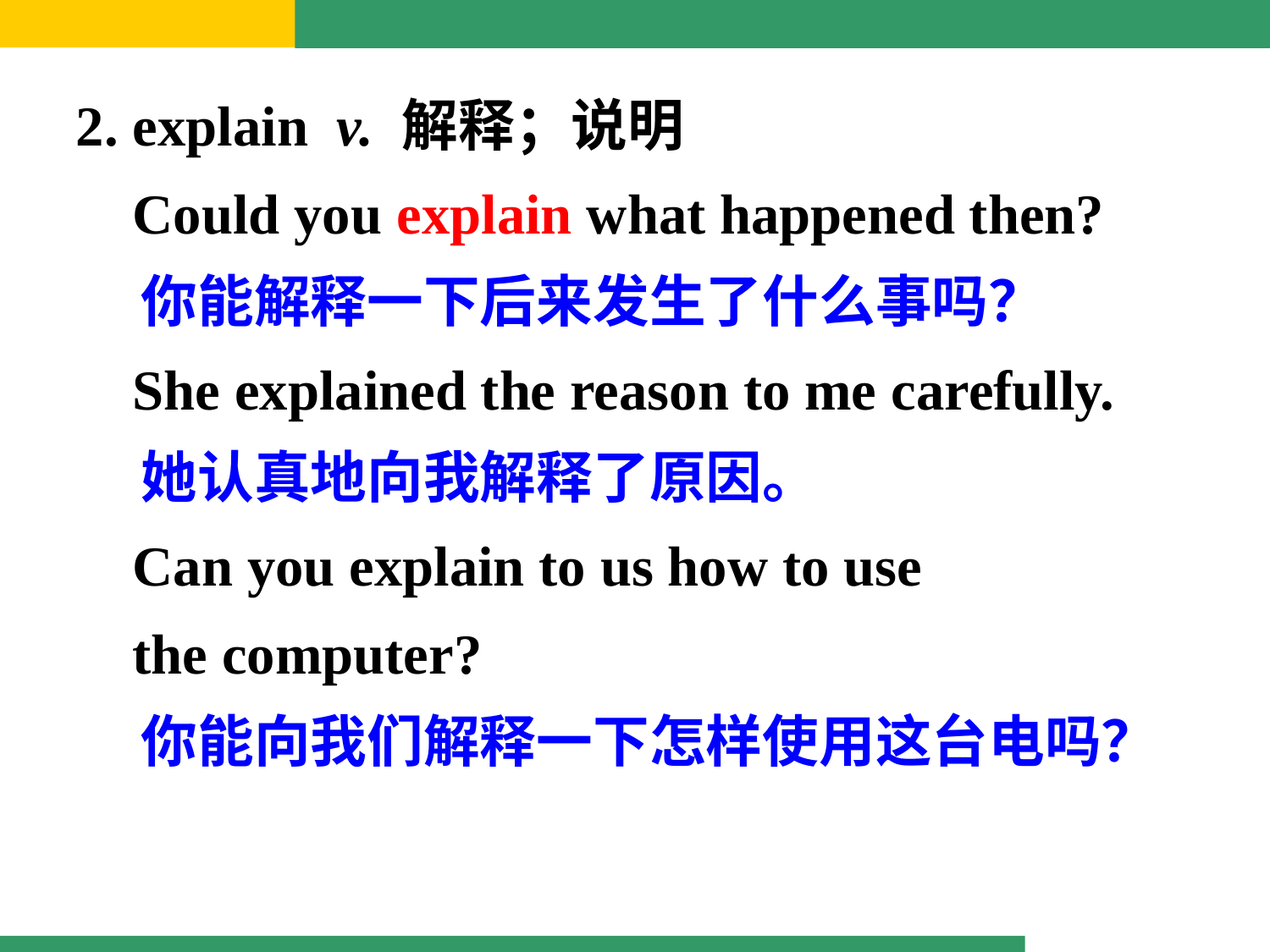

2. explain  v. 解释；说明
    Could you explain what happened then?
    你能解释一下后来发生了什么事吗？
    She explained the reason to me carefully.
    她认真地向我解释了原因。
    Can you explain to us how to use
    the computer?
    你能向我们解释一下怎样使用这台电吗？